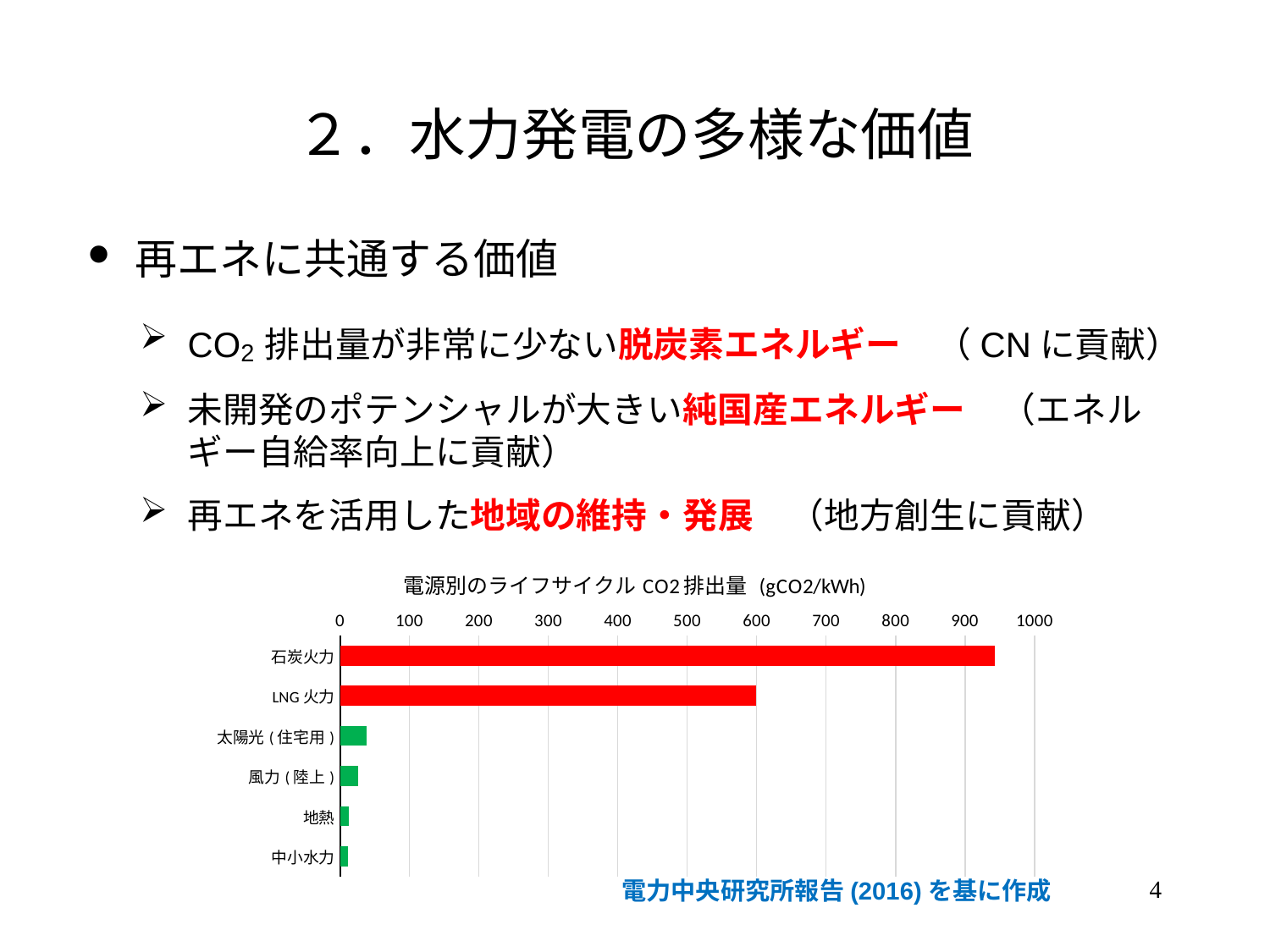

# ２．水力発電の多様な価値
再エネに共通する価値
CO2排出量が非常に少ない脱炭素エネルギー　（CNに貢献）
未開発のポテンシャルが大きい純国産エネルギー　（エネルギー自給率向上に貢献）
再エネを活用した地域の維持・発展　（地方創生に貢献）

### Chart: 電源別のライフサイクルCO2排出量 (gCO2/kWh)

| Category |  |
|---|---|
| 石炭火力 | 943.0 |
| LNG火力 | 599.0 |
| 太陽光(住宅用) | 38.0 |
| 風力(陸上) | 26.0 |
| 地熱 | 13.0 |
| 中小水力 | 11.0 |
4
電力中央研究所報告(2016)を基に作成